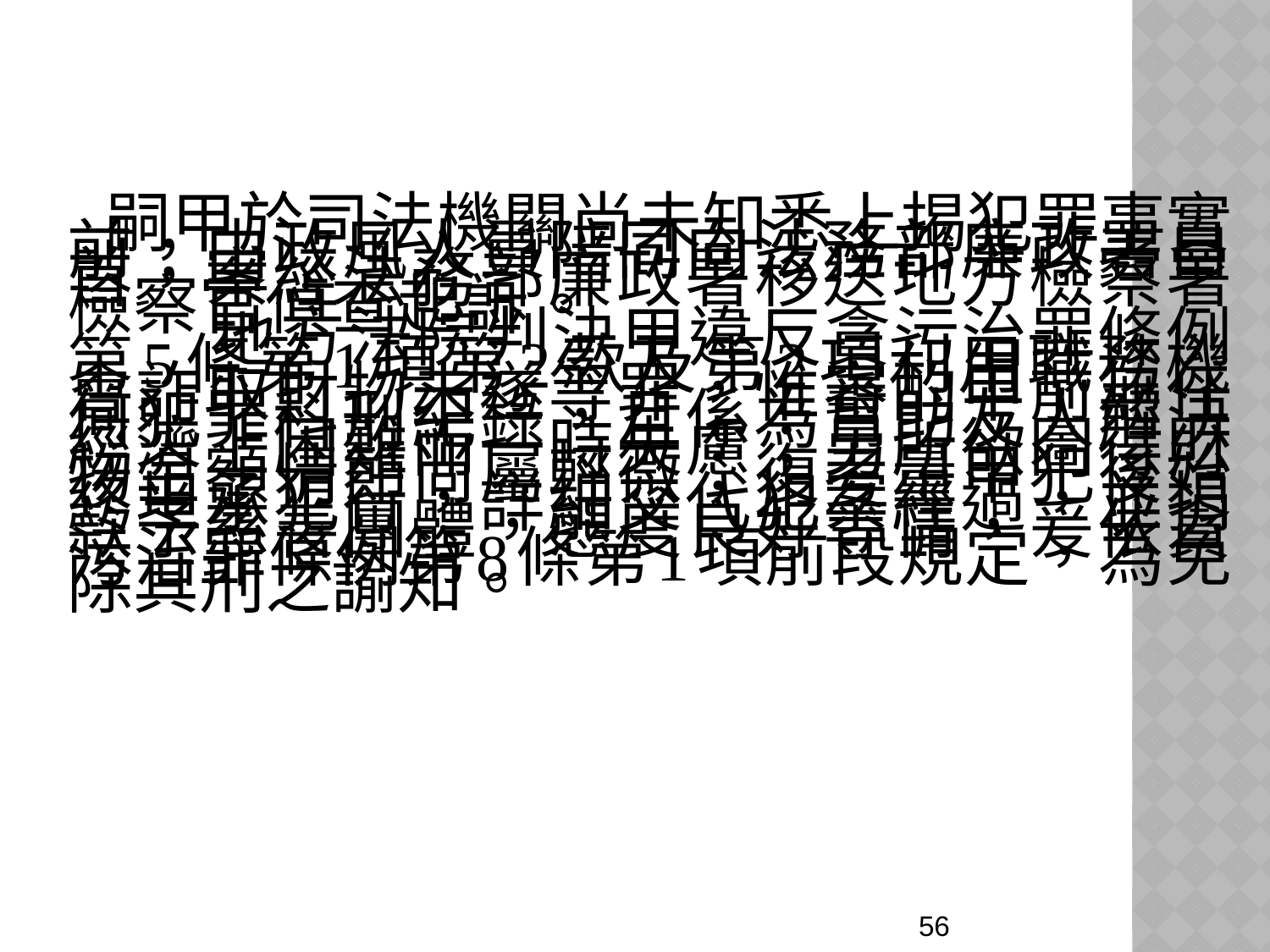

#
        嗣甲於司法機關尚未知悉上揭犯罪事實前，由政風人員陪同向法務部廉政署自首，案經法務部廉政署移送地方檢察署檢察官偵查起訴。
        地方法院判決甲違反貪污治罪條例第5條第1項第2款及第2項利用職務機會詐取財物未遂等罪，惟審酌甲前無任何犯罪科刑紀錄，且係為幫助友人解決經濟上困難而一時失慮；另所欲圖得財物金額情節尚屬輕微；復考量甲犯後始終坦承犯行，詳細交代犯案經過，並捐款予慈善團體，態度良好等情，爰依貪污治罪條例第8條第1項前段規定，為免除其刑之諭知。
56